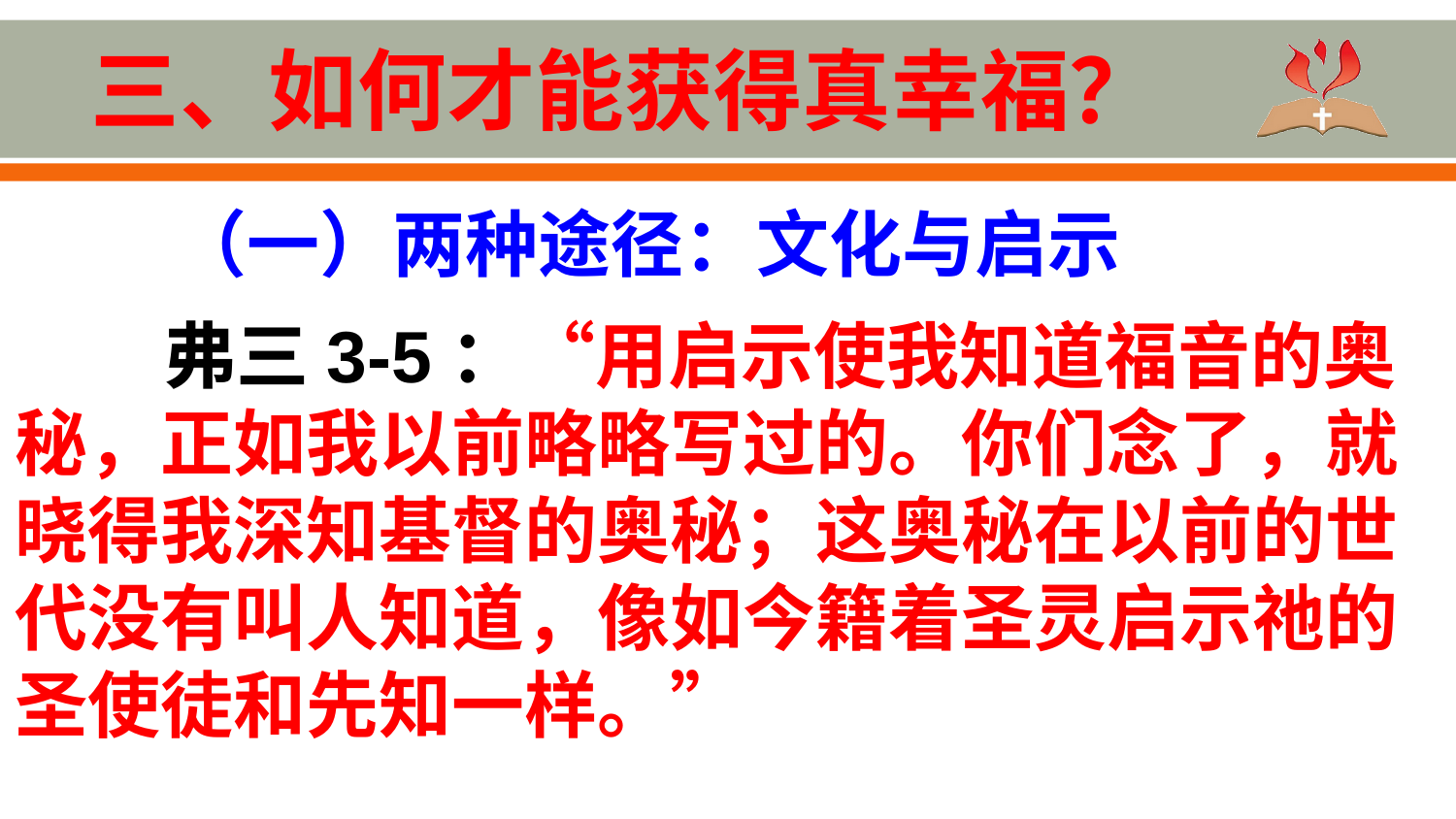

# 三、如何才能获得真幸福？
        （一）两种途径：文化与启示
        弗三3-5：“用启示使我知道福音的奥秘，正如我以前略略写过的。你们念了，就晓得我深知基督的奥秘；这奥秘在以前的世代没有叫人知道，像如今籍着圣灵启示祂的圣使徒和先知一样。”